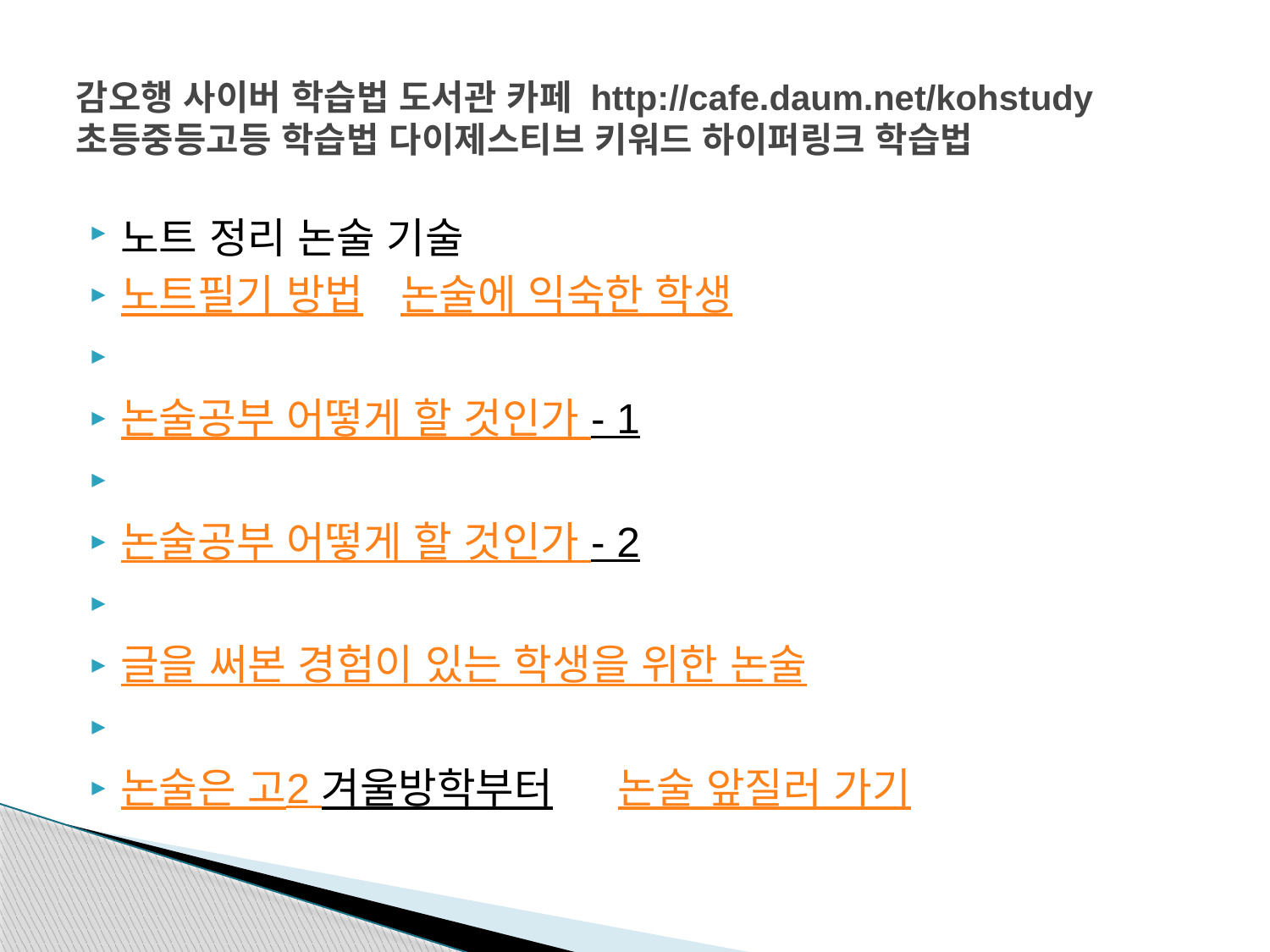

# 감오행 사이버 학습법 도서관 카페 http://cafe.daum.net/kohstudy 초등중등고등 학습법 다이제스티브 키워드 하이퍼링크 학습법
노트 정리 논술 기술
노트필기 방법    논술에 익숙한 학생

논술공부 어떻게 할 것인가 - 1

논술공부 어떻게 할 것인가 - 2

글을 써본 경험이 있는 학생을 위한 논술

논술은 고2 겨울방학부터       논술 앞질러 가기